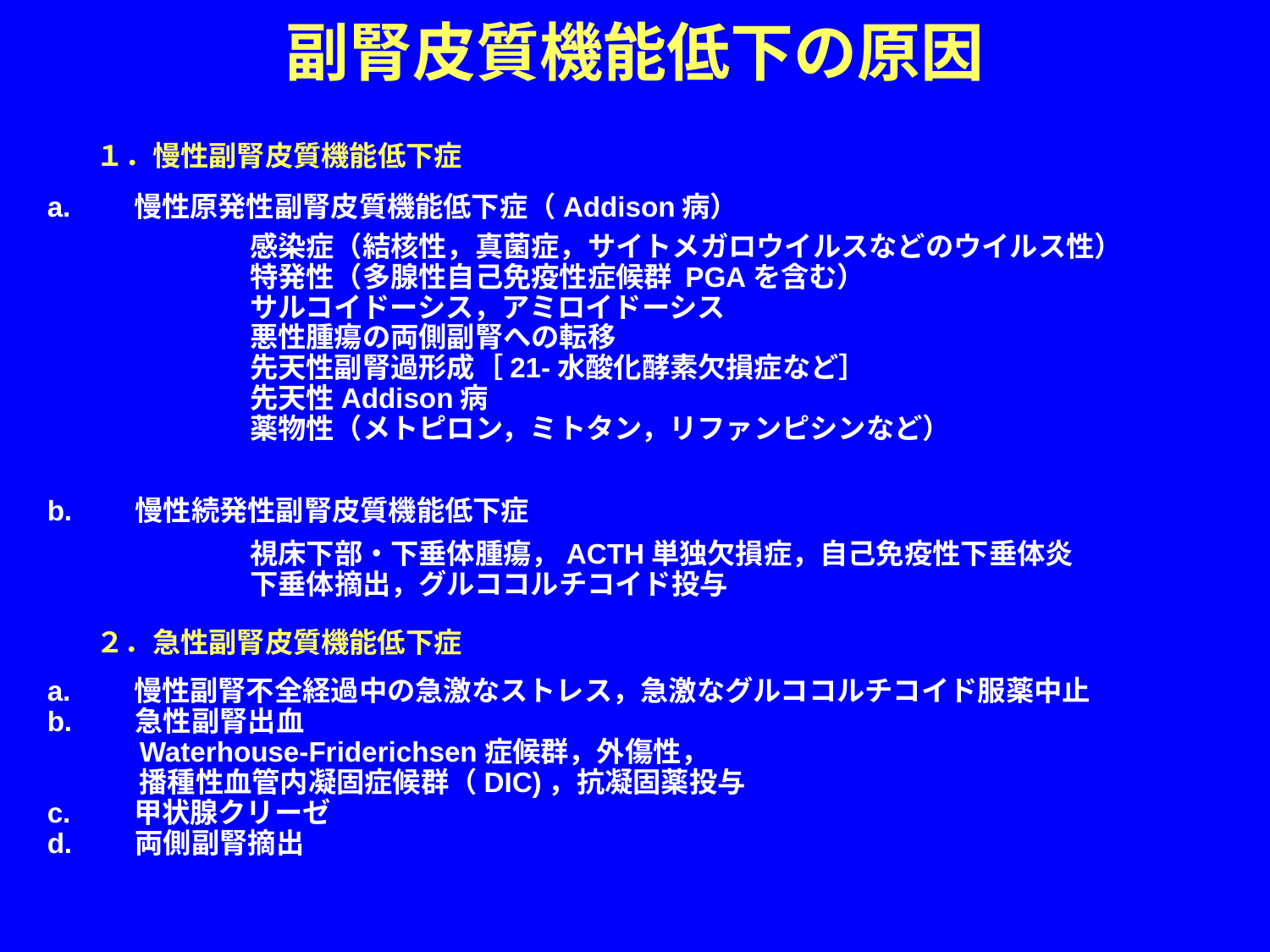

副腎皮質機能低下の原因
１．慢性副腎皮質機能低下症

２．急性副腎皮質機能低下症

　a.　　慢性原発性副腎皮質機能低下症（Addison病）

　b.　　慢性続発性副腎皮質機能低下症
　	感染症（結核性，真菌症，サイトメガロウイルスなどのウイルス性）
	特発性（多腺性自己免疫性症候群 PGAを含む）
	サルコイドーシス，アミロイドーシス
	悪性腫瘍の両側副腎への転移
	先天性副腎過形成［21-水酸化酵素欠損症など］
	先天性Addison病
	薬物性（メトピロン，ミトタン，リファンピシンなど）
	視床下部・下垂体腫瘍，ACTH単独欠損症，自己免疫性下垂体炎
	下垂体摘出，グルココルチコイド投与
　a.　　慢性副腎不全経過中の急激なストレス，急激なグルココルチコイド服薬中止
　b.　　急性副腎出血
	Waterhouse-Friderichsen症候群，外傷性，
	播種性血管内凝固症候群（DIC)，抗凝固薬投与
　c.　　甲状腺クリーゼ
　d.　　両側副腎摘出